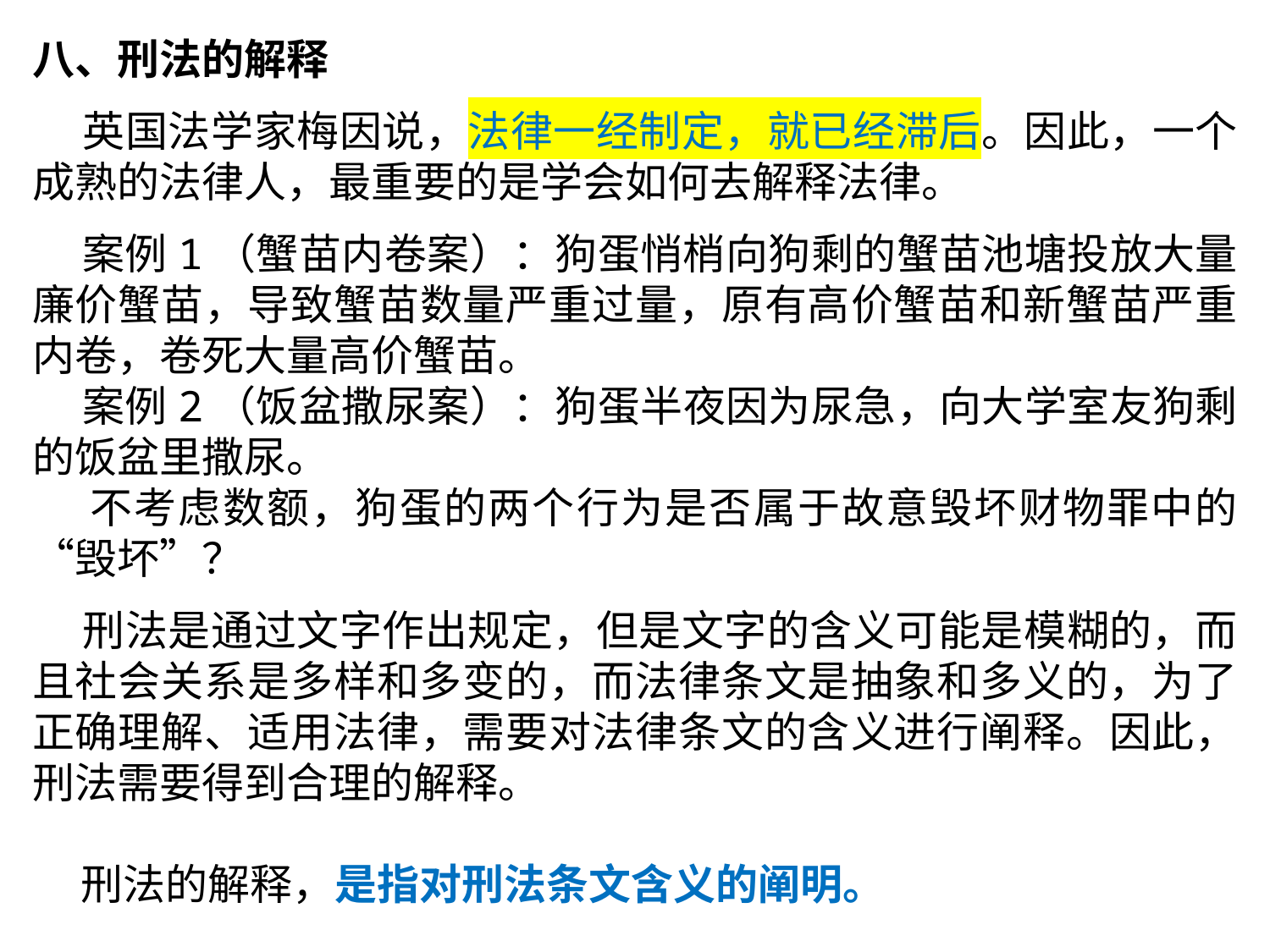

八、刑法的解释

    英国法学家梅因说，法律一经制定，就已经滞后。因此，一个成熟的法律人，最重要的是学会如何去解释法律。

    案例1（蟹苗内卷案）：狗蛋悄梢向狗剩的蟹苗池塘投放大量廉价蟹苗，导致蟹苗数量严重过量，原有高价蟹苗和新蟹苗严重内卷，卷死大量高价蟹苗。
    案例2（饭盆撒尿案）：狗蛋半夜因为尿急，向大学室友狗剩的饭盆里撒尿。
    不考虑数额，狗蛋的两个行为是否属于故意毁坏财物罪中的“毁坏”？

    刑法是通过文字作出规定，但是文字的含义可能是模糊的，而且社会关系是多样和多变的，而法律条文是抽象和多义的，为了正确理解、适用法律，需要对法律条文的含义进行阐释。因此，刑法需要得到合理的解释。

    刑法的解释，是指对刑法条文含义的阐明。